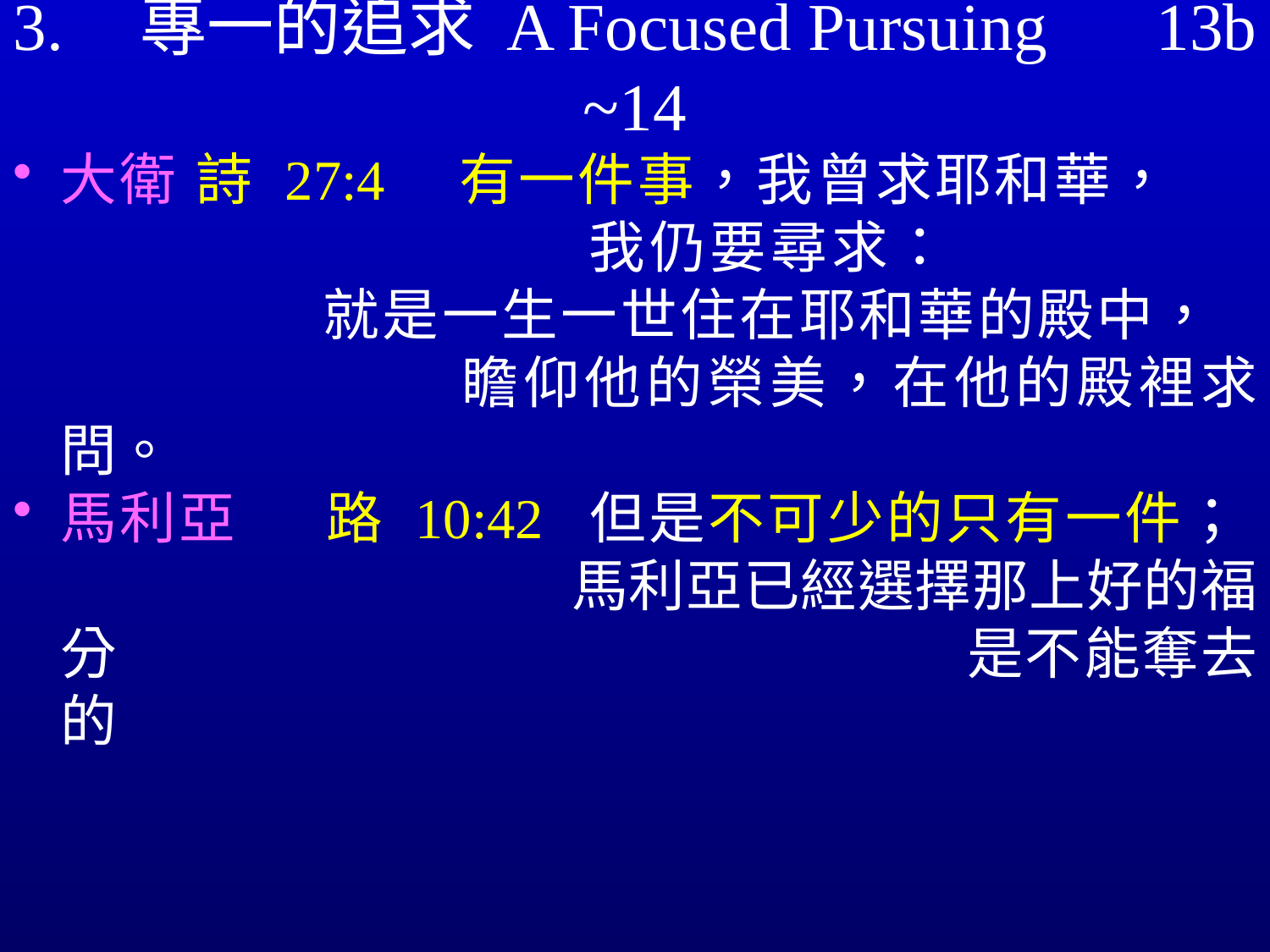

# 3.	專一的追求 A Focused Pursuing	13b ~14
大衛	詩 27:4	有一件事，我曾求耶和華，						我仍要尋求：						就是一生一世住在耶和華的殿中，					瞻仰他的榮美，在他的殿裡求問。
馬利亞	路 10:42	但是不可少的只有一件；						馬利亞已經選擇那上好的福分								是不能奪去的